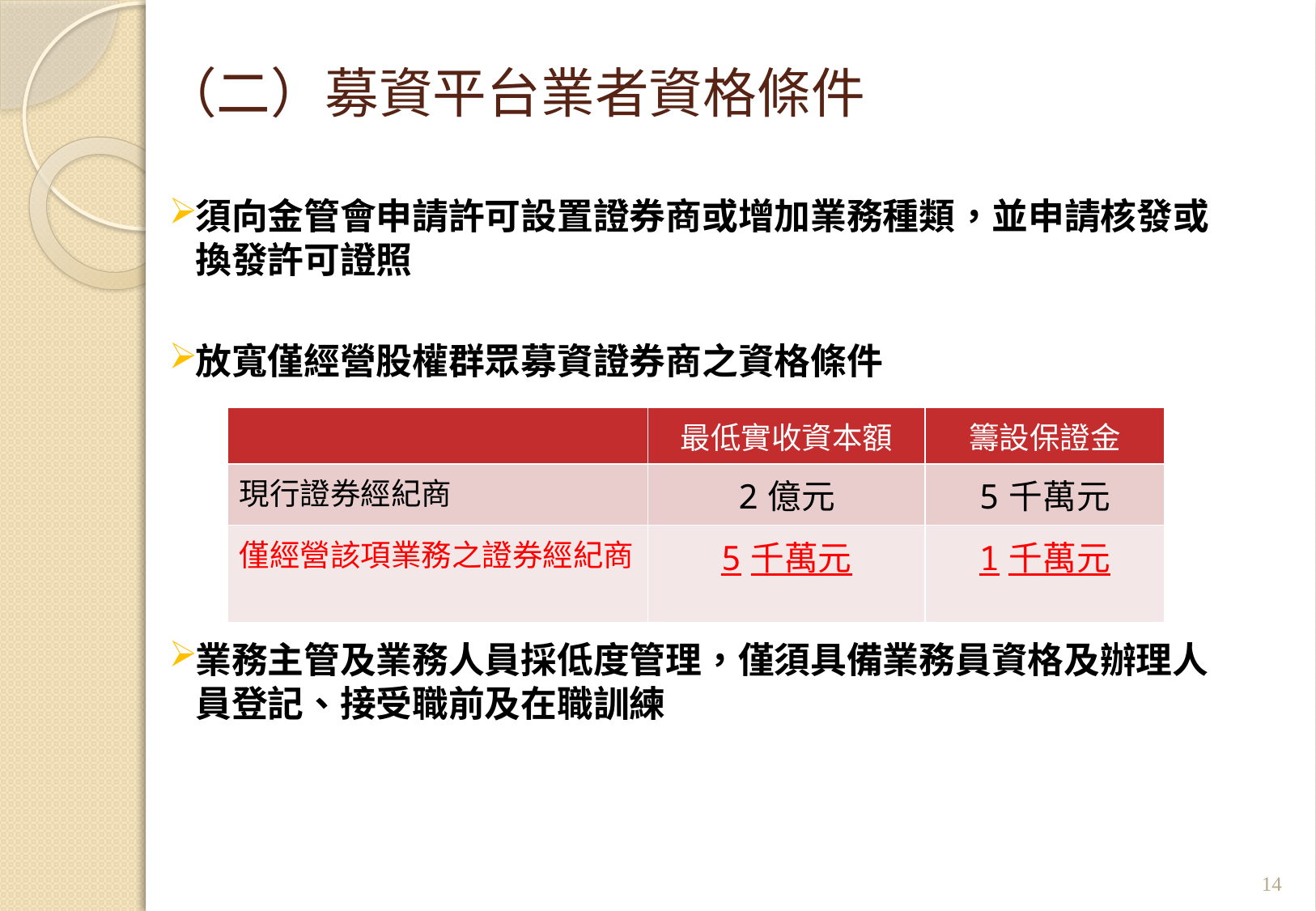

# （二）募資平台業者資格條件
須向金管會申請許可設置證券商或增加業務種類，並申請核發或換發許可證照

放寬僅經營股權群眾募資證券商之資格條件

業務主管及業務人員採低度管理，僅須具備業務員資格及辦理人員登記、接受職前及在職訓練
|  | 最低實收資本額 | 籌設保證金 |
| --- | --- | --- |
| 現行證券經紀商 | 2億元 | 5千萬元 |
| 僅經營該項業務之證券經紀商 | 5千萬元 | 1千萬元 |
14